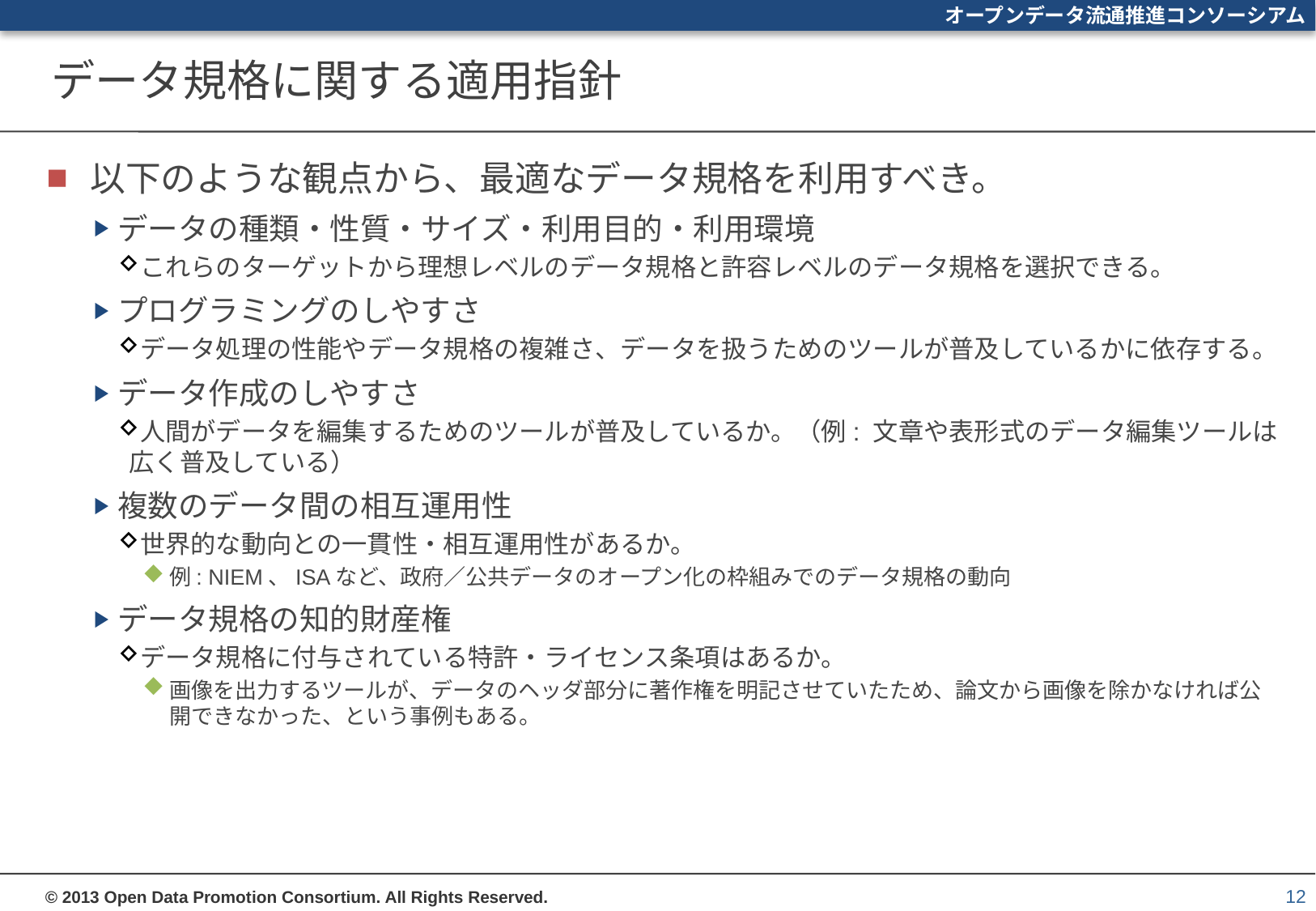

# データ規格に関する適用指針
以下のような観点から、最適なデータ規格を利用すべき。
データの種類・性質・サイズ・利用目的・利用環境
これらのターゲットから理想レベルのデータ規格と許容レベルのデータ規格を選択できる。
プログラミングのしやすさ
データ処理の性能やデータ規格の複雑さ、データを扱うためのツールが普及しているかに依存する。
データ作成のしやすさ
人間がデータを編集するためのツールが普及しているか。（例: 文章や表形式のデータ編集ツールは広く普及している）
複数のデータ間の相互運用性
世界的な動向との一貫性・相互運用性があるか。
例: NIEM、ISAなど、政府／公共データのオープン化の枠組みでのデータ規格の動向
データ規格の知的財産権
データ規格に付与されている特許・ライセンス条項はあるか。
画像を出力するツールが、データのヘッダ部分に著作権を明記させていたため、論文から画像を除かなければ公開できなかった、という事例もある。

12